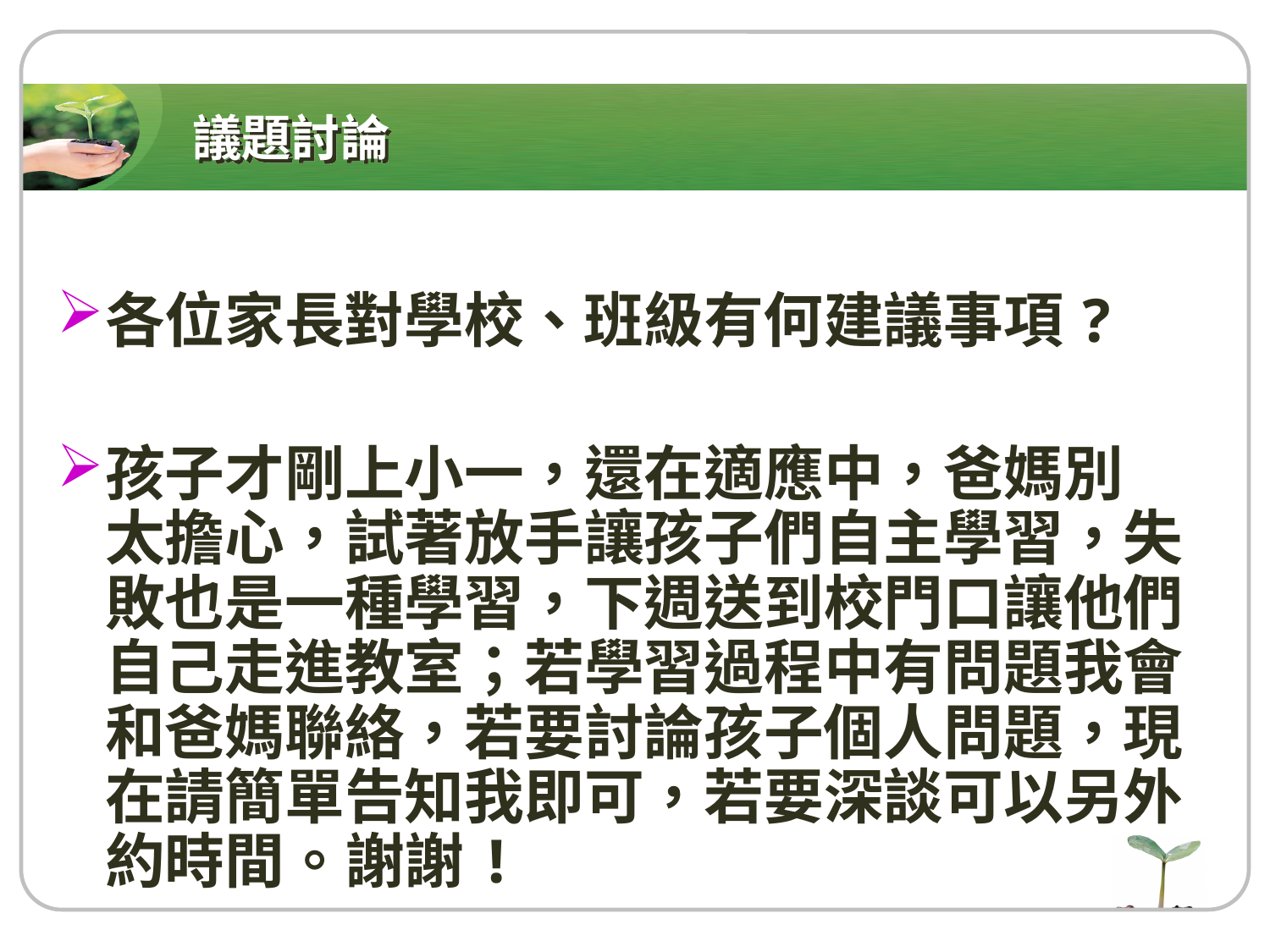

# 議題討論

各位家長對學校、班級有何建議事項?

孩子才剛上小一，還在適應中，爸媽別太擔心，試著放手讓孩子們自主學習，失敗也是一種學習，下週送到校門口讓他們自己走進教室；若學習過程中有問題我會和爸媽聯絡，若要討論孩子個人問題，現在請簡單告知我即可，若要深談可以另外約時間。謝謝!